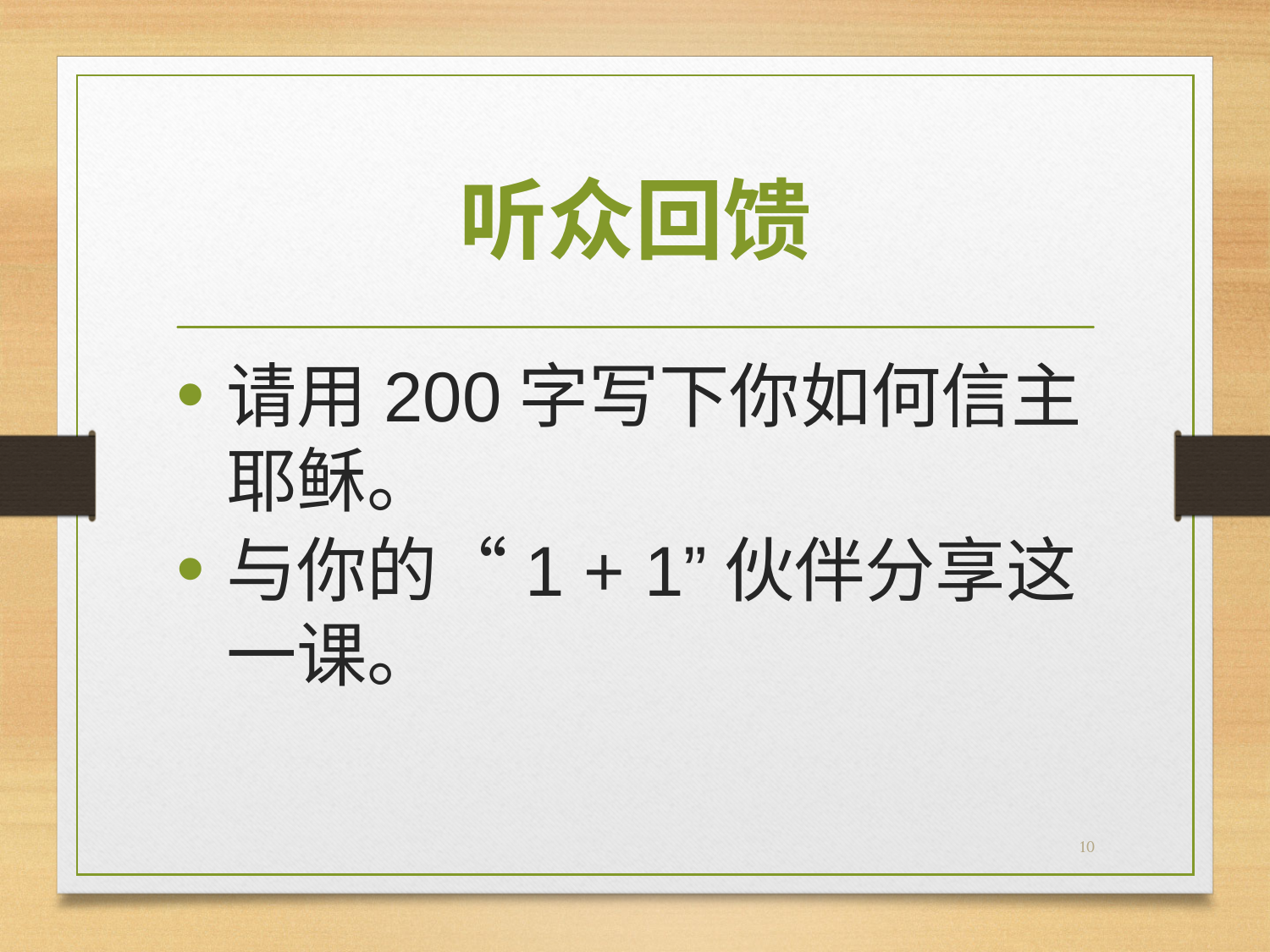

# 听众回馈
请用200字写下你如何信主耶稣。
与你的“1 + 1”伙伴分享这一课。
10